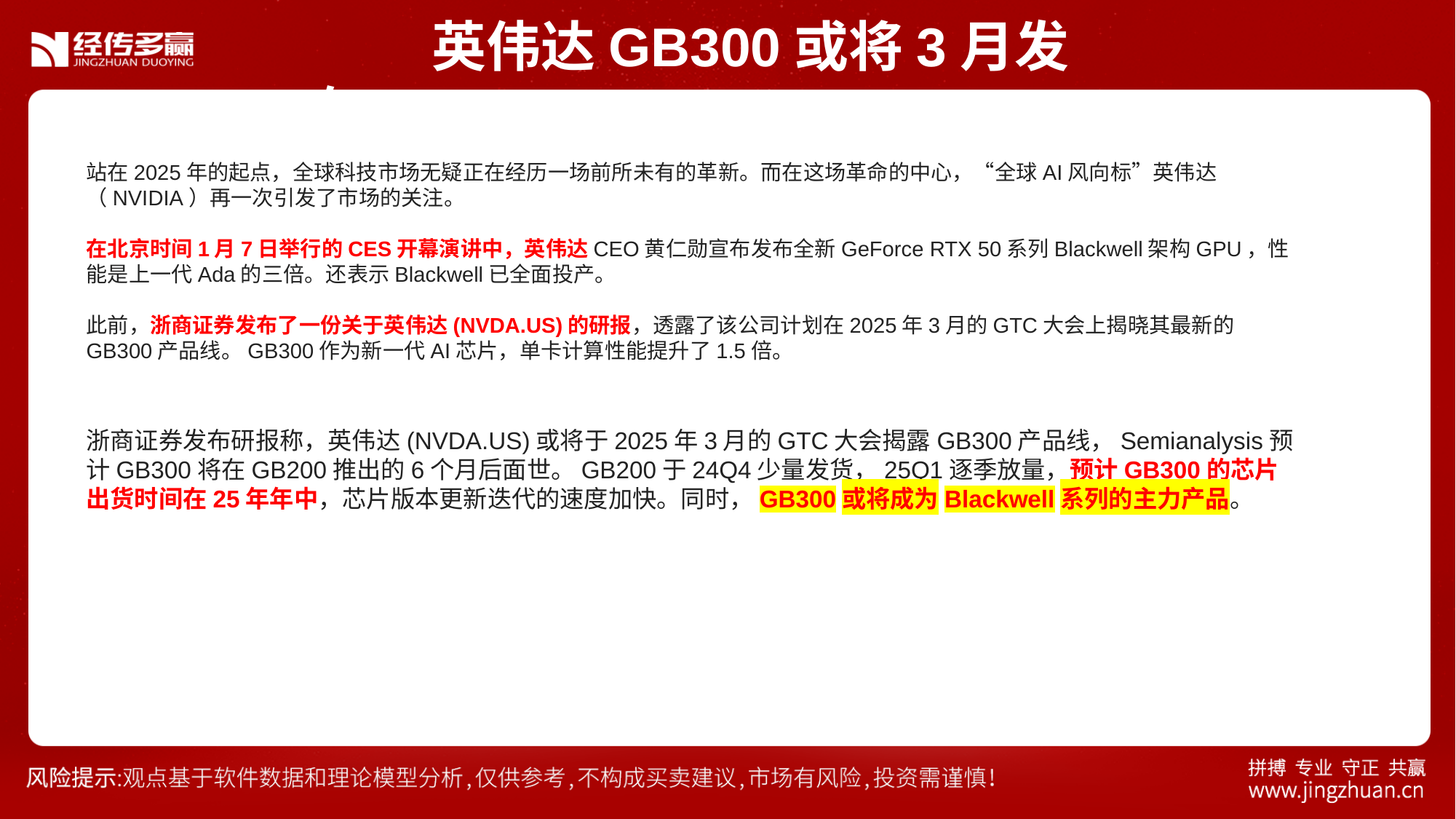

英伟达GB300或将3月发布
站在2025年的起点，全球科技市场无疑正在经历一场前所未有的革新。而在这场革命的中心，“全球AI风向标”英伟达（NVIDIA）再一次引发了市场的关注。

在北京时间1月7日举行的CES开幕演讲中，英伟达CEO黄仁勋宣布发布全新GeForce RTX 50系列Blackwell架构GPU，性能是上一代Ada的三倍。还表示Blackwell已全面投产。

此前，浙商证券发布了一份关于英伟达(NVDA.US)的研报，透露了该公司计划在2025年3月的GTC大会上揭晓其最新的GB300产品线。GB300作为新一代AI芯片，单卡计算性能提升了1.5倍。
浙商证券发布研报称，英伟达(NVDA.US)或将于2025年3月的GTC大会揭露GB300产品线，Semianalysis预计GB300将在GB200推出的6个月后面世。GB200于24Q4少量发货，25Q1逐季放量，预计GB300的芯片出货时间在25年年中，芯片版本更新迭代的速度加快。同时，GB300或将成为Blackwell系列的主力产品。